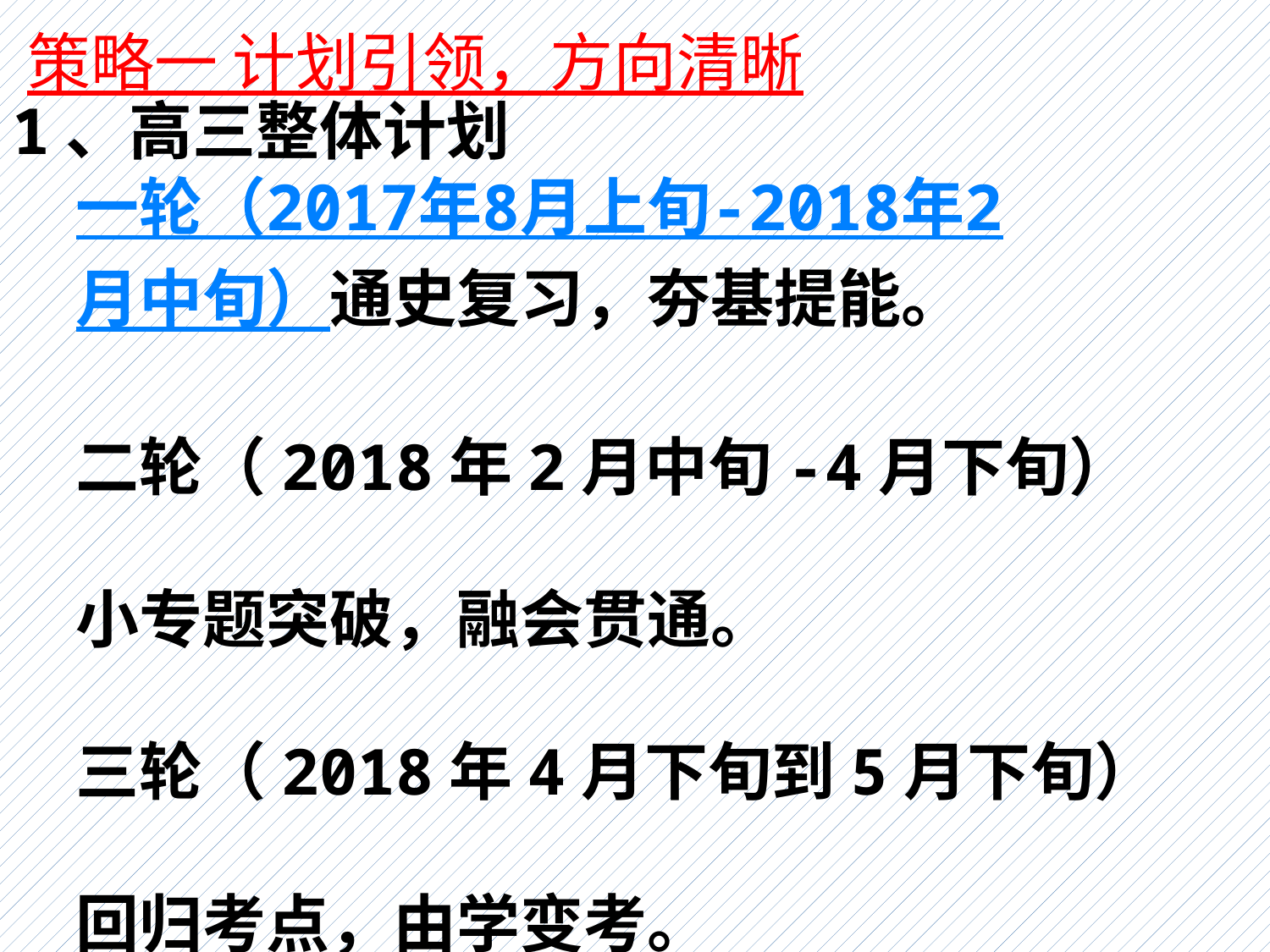

1、高三整体计划
一轮（2017年8月上旬-2018年2月中旬）
通史复习，夯基提能。
二轮（2018年2月中旬-4月下旬）
小专题突破，融会贯通。
三轮（2018年4月下旬到5月下旬）
回归考点，由学变考。
策略一 计划引领，方向清晰